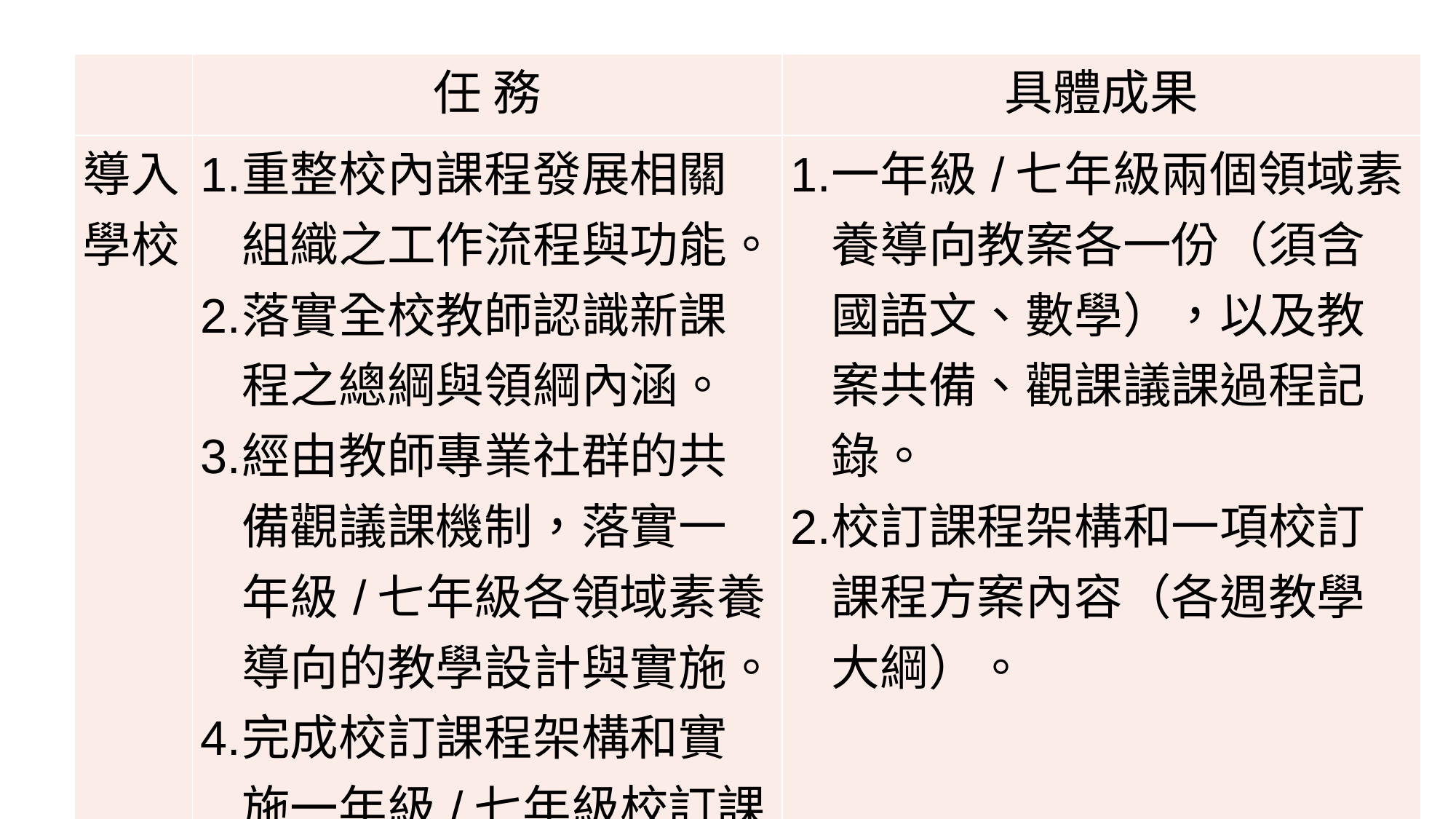

|  | 任 務 | 具體成果 |
| --- | --- | --- |
| 導入學校 | 重整校內課程發展相關組織之工作流程與功能。 落實全校教師認識新課程之總綱與領綱內涵。 經由教師專業社群的共備觀議課機制，落實一年級/七年級各領域素養導向的教學設計與實施。 完成校訂課程架構和實施一年級/七年級校訂課程方案。 | 一年級/七年級兩個領域素養導向教案各一份（須含國語文、數學），以及教案共備、觀課議課過程記錄。 校訂課程架構和一項校訂課程方案內容（各週教學大綱）。 |